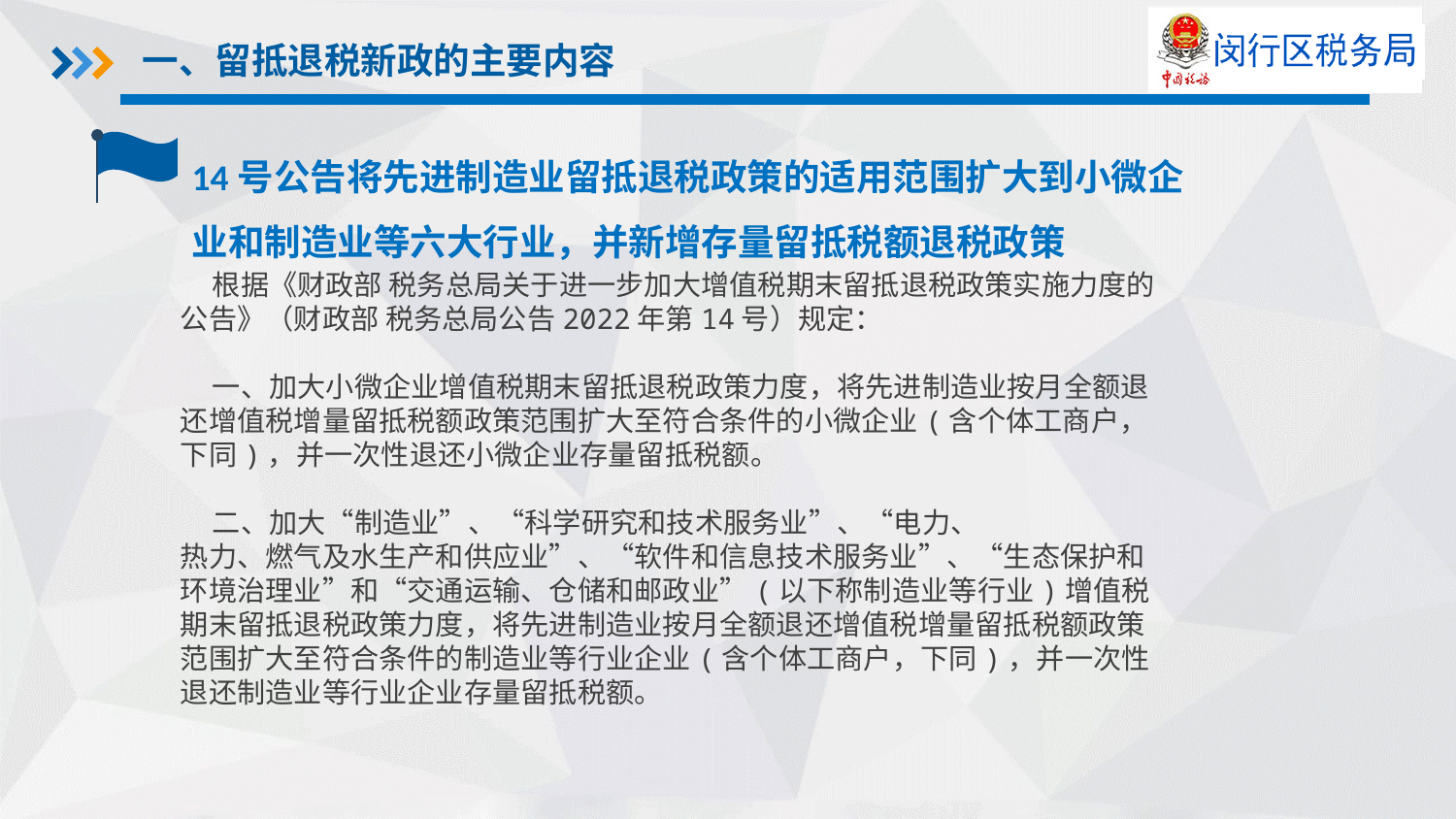

一、留抵退税新政的主要内容

14号公告将先进制造业留抵退税政策的适用范围扩大到小微企业和制造业等六大行业，并新增存量留抵税额退税政策

    根据《财政部 税务总局关于进一步加大增值税期末留抵退税政策实施力度的公告》（财政部 税务总局公告2022年第14号）规定：

    一、加大小微企业增值税期末留抵退税政策力度，将先进制造业按月全额退还增值税增量留抵税额政策范围扩大至符合条件的小微企业(含个体工商户，下同)，并一次性退还小微企业存量留抵税额。
    二、加大“制造业”、“科学研究和技术服务业”、“电力、
热力、燃气及水生产和供应业”、“软件和信息技术服务业”、“生态保护和环境治理业”和“交通运输、仓储和邮政业”(以下称制造业等行业)增值税期末留抵退税政策力度，将先进制造业按月全额退还增值税增量留抵税额政策范围扩大至符合条件的制造业等行业企业(含个体工商户，下同)，并一次性退还制造业等行业企业存量留抵税额。